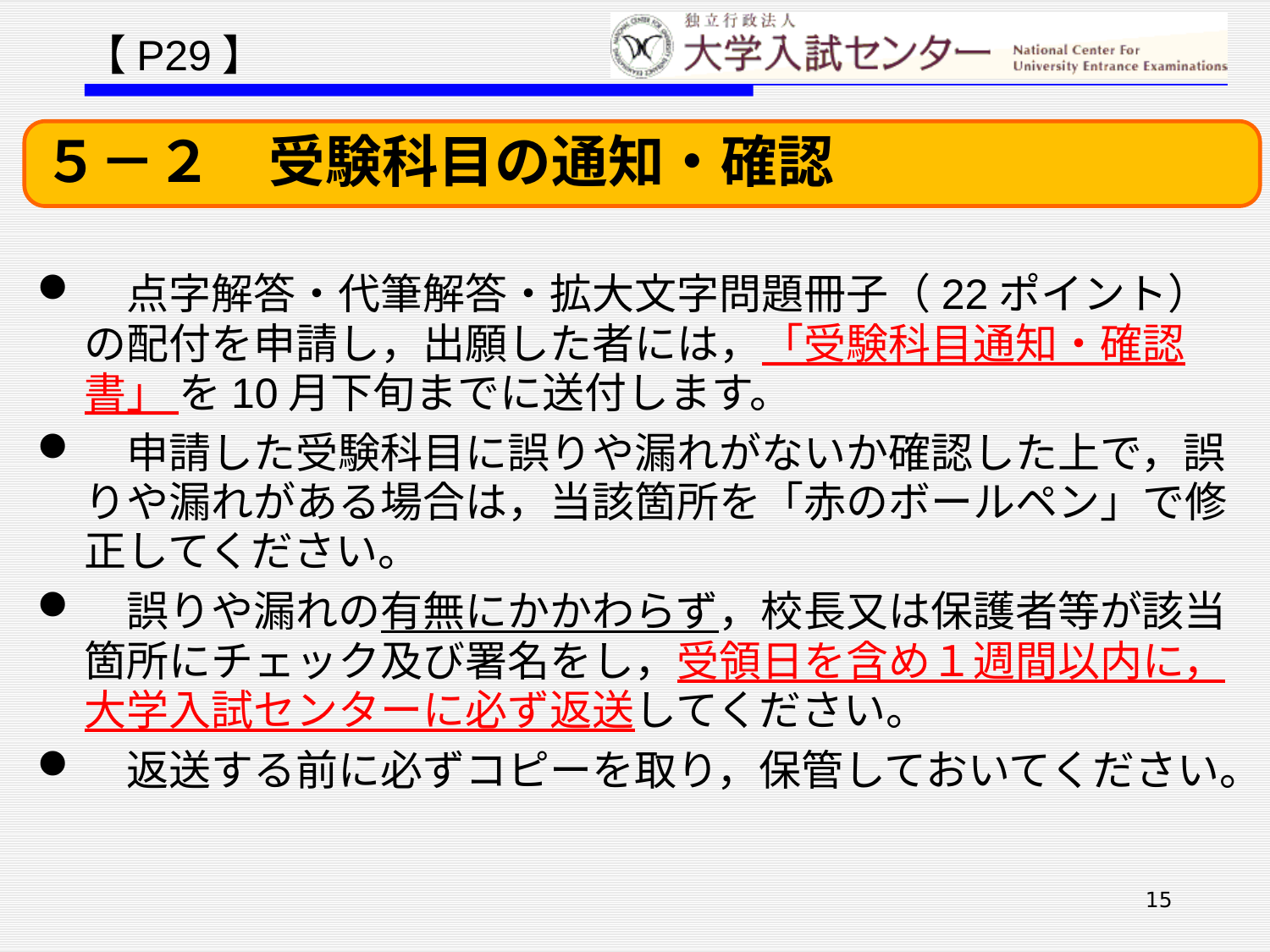

【P29】
５－２　受験科目の通知・確認
　点字解答・代筆解答・拡大文字問題冊子（22ポイント）の配付を申請し，出願した者には，「受験科目通知・確認書」 を10月下旬までに送付します。

　申請した受験科目に誤りや漏れがないか確認した上で，誤りや漏れがある場合は，当該箇所を「赤のボールペン」で修正してください。

　誤りや漏れの有無にかかわらず，校長又は保護者等が該当箇所にチェック及び署名をし，受領日を含め１週間以内に，大学入試センターに必ず返送してください。

　返送する前に必ずコピーを取り，保管しておいてください。
15